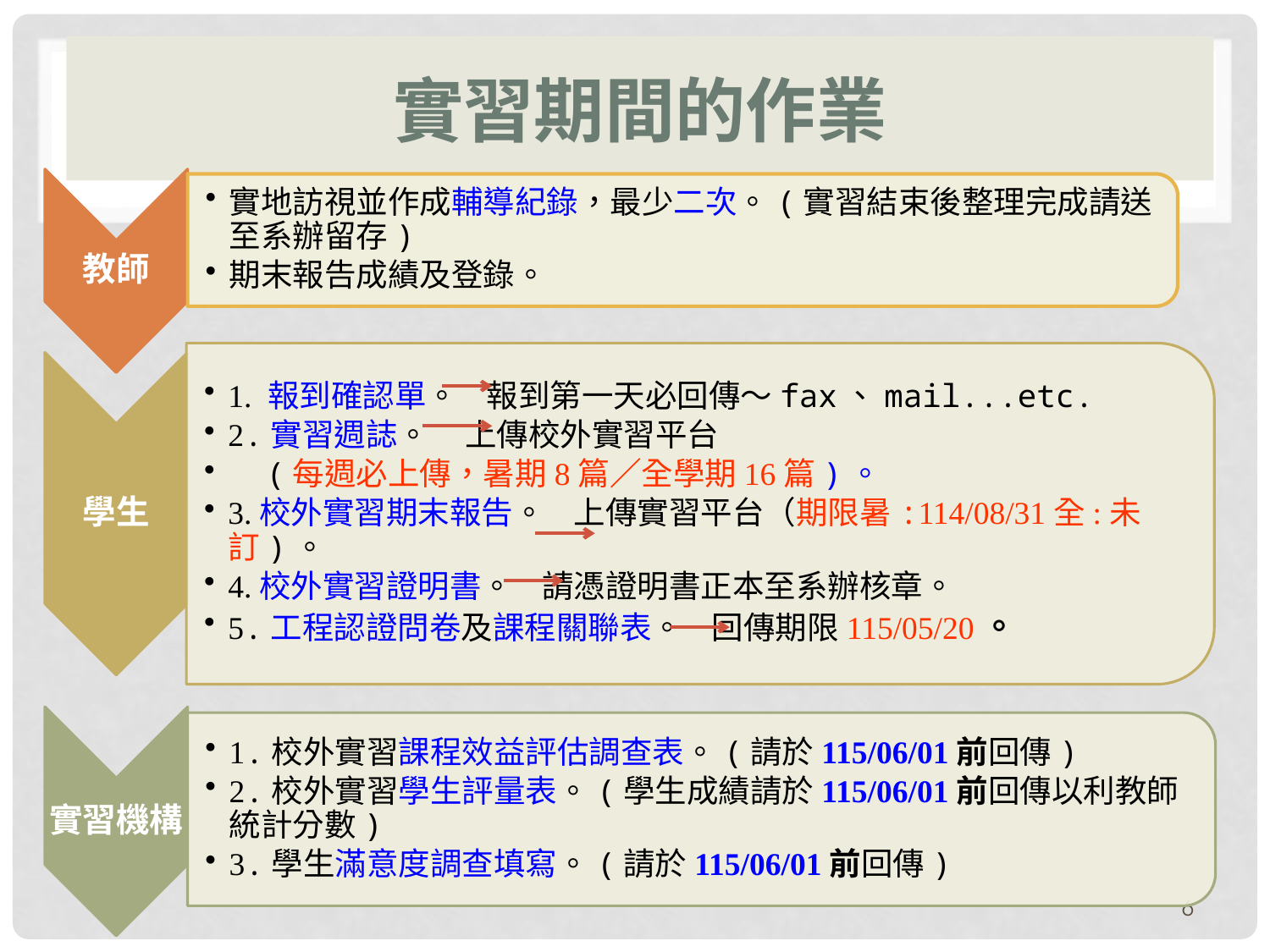

# 實習期間的作業
教師
實地訪視並作成輔導紀錄，最少二次。(實習結束後整理完成請送至系辦留存)
期末報告成績及登錄。
學生
1. 報到確認單。    報到第一天必回傳～fax、mail...etc.
2.實習週誌。     上傳校外實習平台
  (每週必上傳，暑期8篇／全學期16篇)。
3.校外實習期末報告。    上傳實習平台（期限暑:114/08/31全:未訂)。
4.校外實習證明書。    請憑證明書正本至系辦核章。
5.工程認證問卷及課程關聯表。    回傳期限115/05/20。
實習機構
1.校外實習課程效益評估調查表。(請於115/06/01前回傳)
2.校外實習學生評量表。(學生成績請於115/06/01前回傳以利教師統計分數)
3.學生滿意度調查填寫。(請於115/06/01前回傳)
6